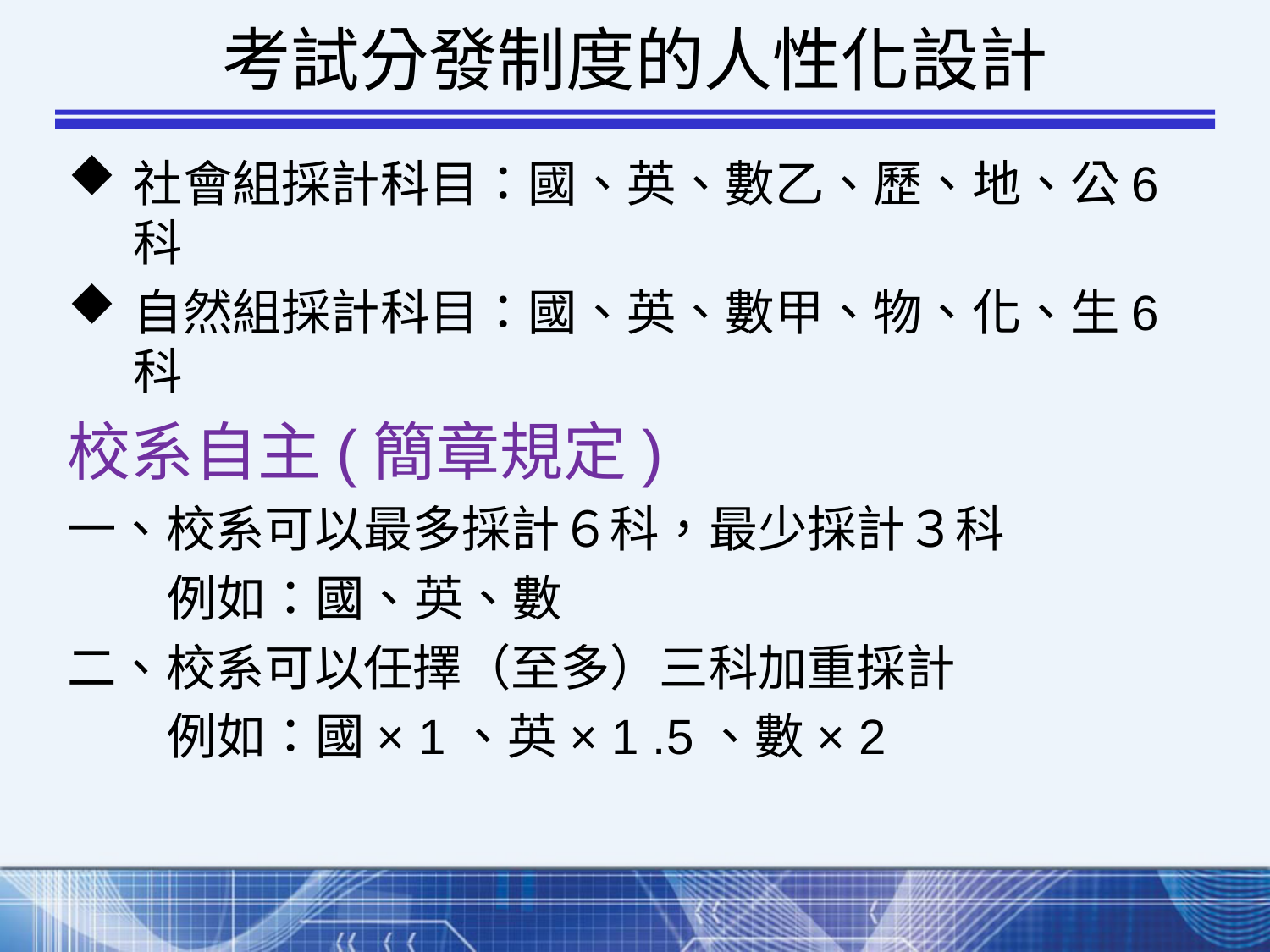

# 考試分發制度的人性化設計
社會組採計科目：國、英、數乙、歷、地、公6科
自然組採計科目：國、英、數甲、物、化、生6科
校系自主(簡章規定)
一、校系可以最多採計６科，最少採計３科
        例如：國、英、數
二、校系可以任擇（至多）三科加重採計
        例如：國× 1、英× 1 .5、數× 2